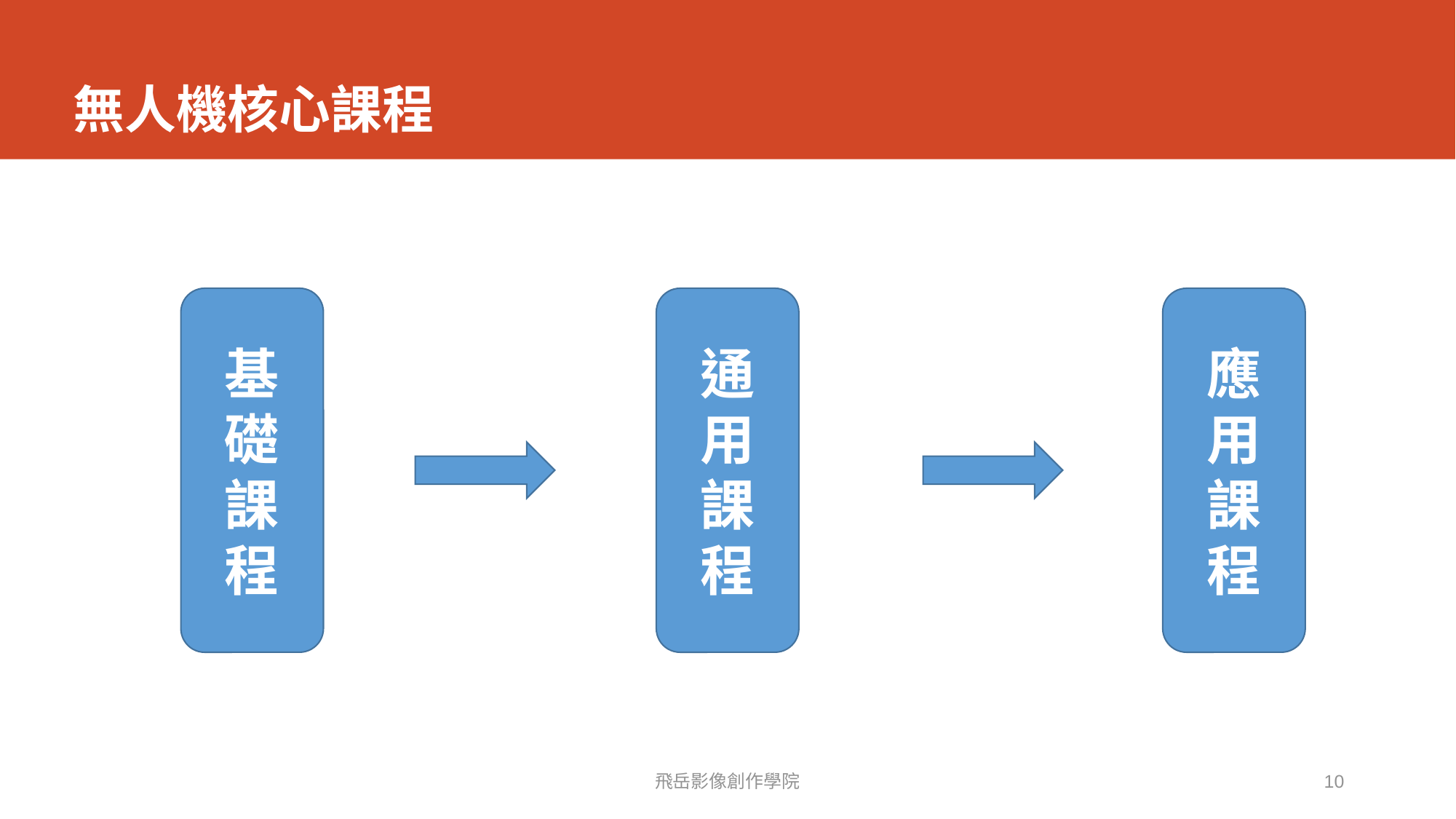

# 無人機核心課程
應用
課
程
基
礎
課
程
通用
課
程

飛岳影像創作學院
10